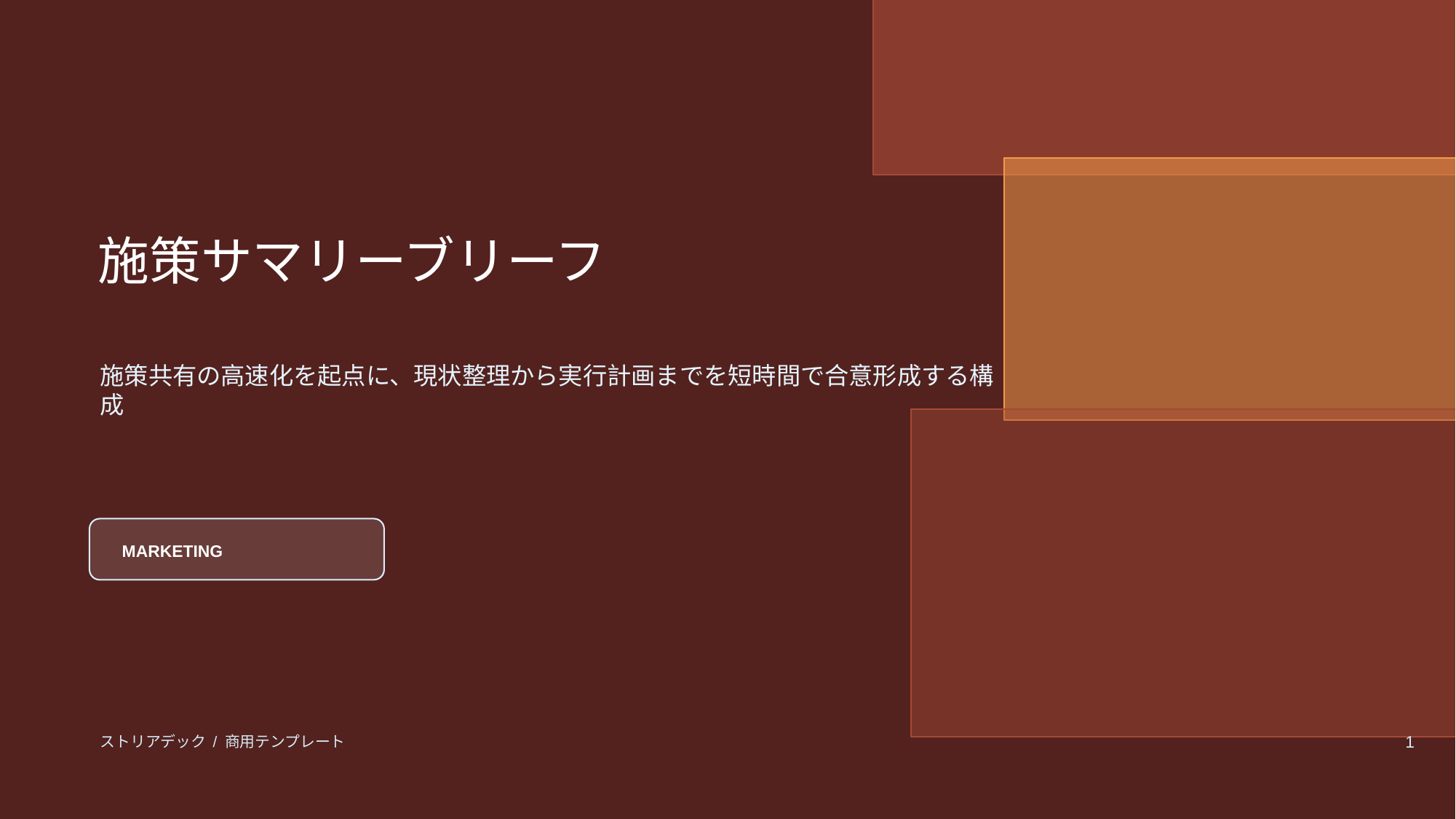

施策サマリーブリーフ
施策共有の高速化を起点に、現状整理から実行計画までを短時間で合意形成する構成

MARKETING
ストリアデック / 商用テンプレート
1